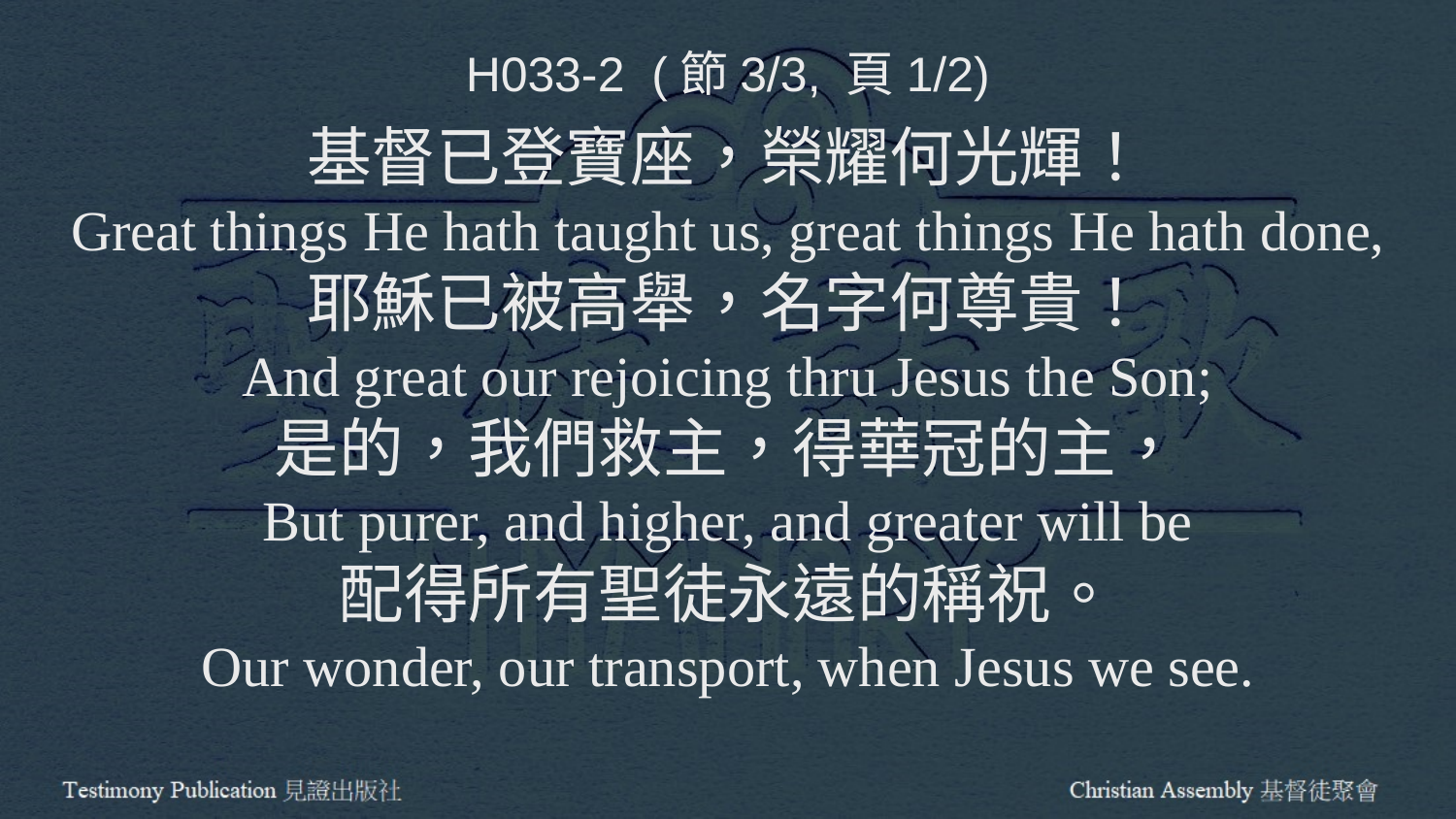

H033-2  (節3/3, 頁1/2)
基督已登寶座，榮耀何光輝！
Great things He hath taught us, great things He hath done,
耶穌已被高舉，名字何尊貴！
And great our rejoicing thru Jesus the Son;
是的，我們救主，得華冠的主，
But purer, and higher, and greater will be
配得所有聖徒永遠的稱祝。
Our wonder, our transport, when Jesus we see.